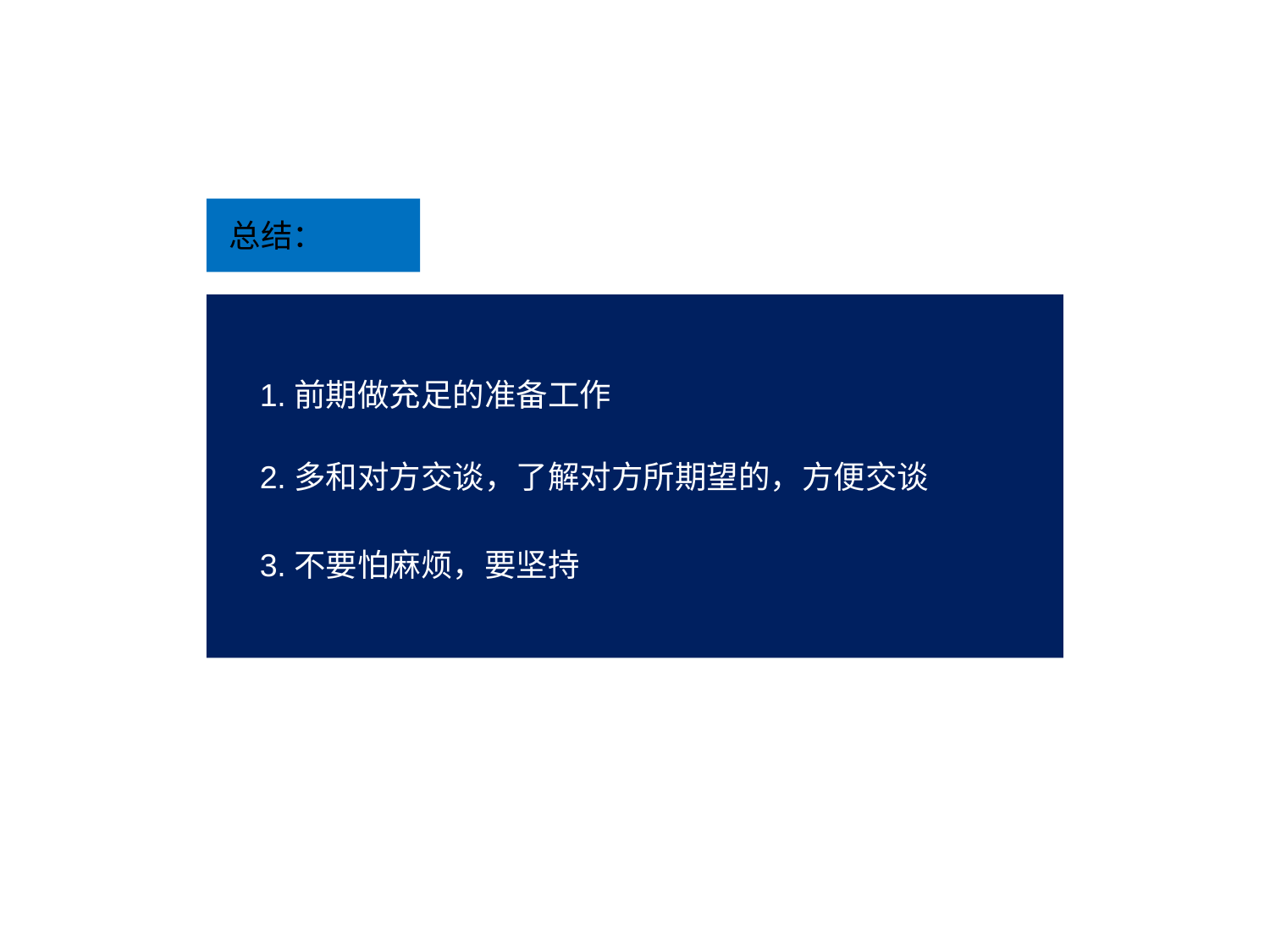

总结：

1.前期做充足的准备工作
2.多和对方交谈，了解对方所期望的，方便交谈
3.不要怕麻烦，要坚持